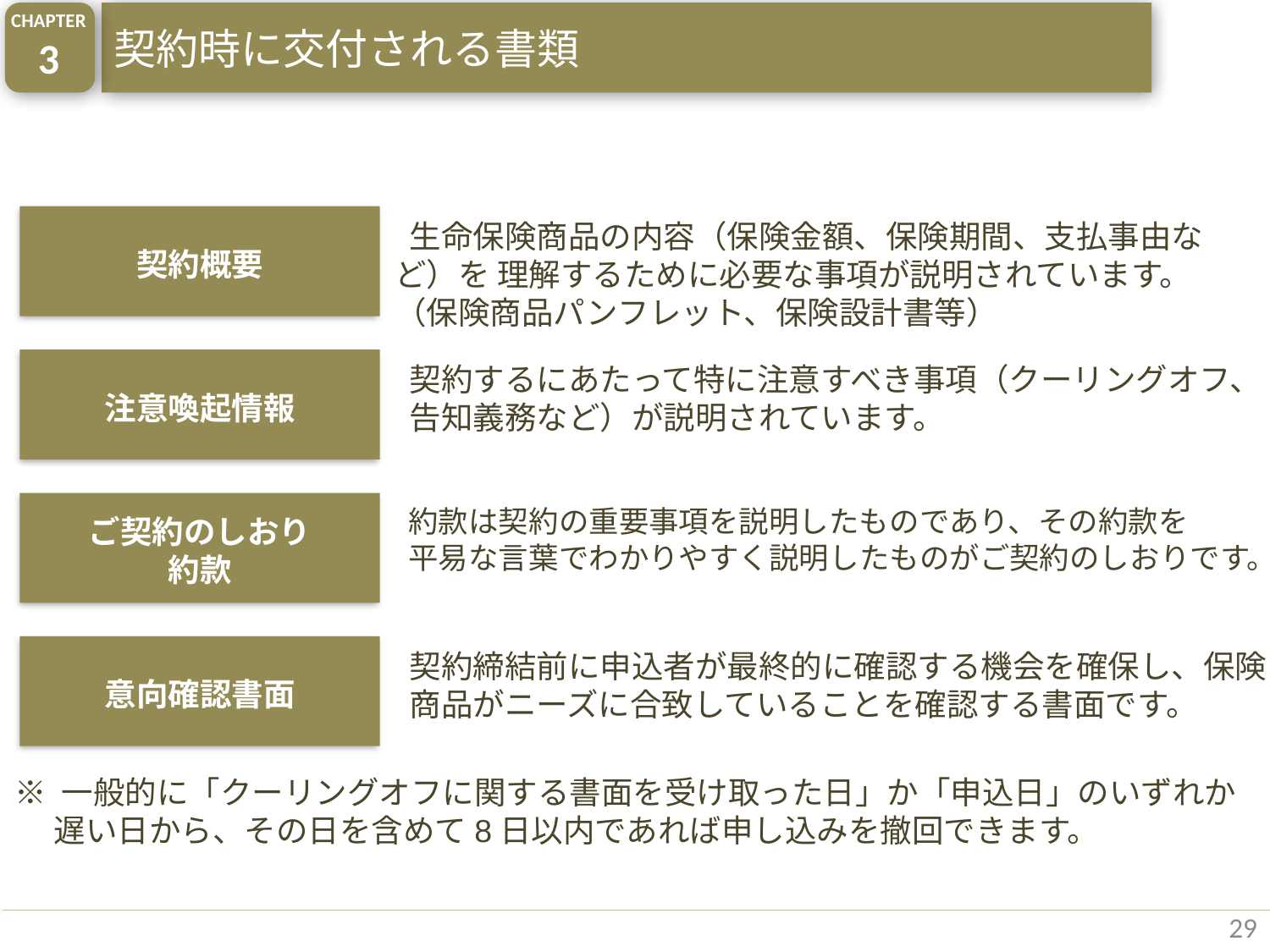

CHAPTER
3
契約時に交付される書類
契約概要
 生命保険商品の内容（保険金額、保険期間、支払事由など）を 理解するために必要な事項が説明されています。
（保険商品パンフレット、保険設計書等）
注意喚起情報
 契約するにあたって特に注意すべき事項（クーリングオフ、
 告知義務など）が説明されています。
ご契約のしおり
約款
 約款は契約の重要事項を説明したものであり、その約款を
 平易な言葉でわかりやすく説明したものがご契約のしおりです。
意向確認書面
 契約締結前に申込者が最終的に確認する機会を確保し、保険
 商品がニーズに合致していることを確認する書面です。
※ 一般的に「クーリングオフに関する書面を受け取った日」か「申込日」のいずれか
　 遅い日から、その日を含めて8日以内であれば申し込みを撤回できます。
29